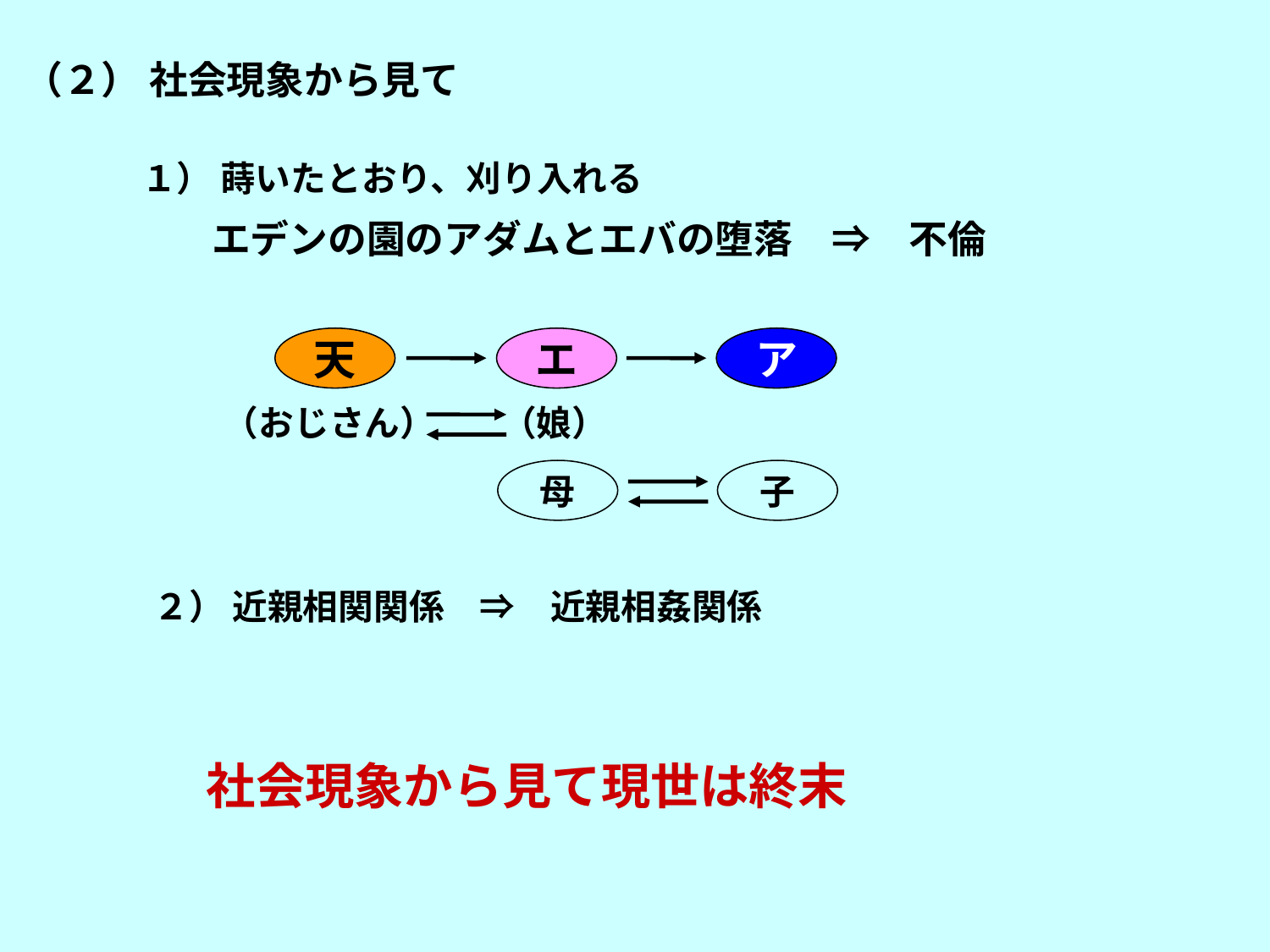

（２） 社会現象から見て
１） 蒔いたとおり、刈り入れる
エデンの園のアダムとエバの堕落　⇒　不倫
天
エ
ア

（おじさん）
（娘）

母
子

２） 近親相関関係　⇒　近親相姦関係
社会現象から見て現世は終末